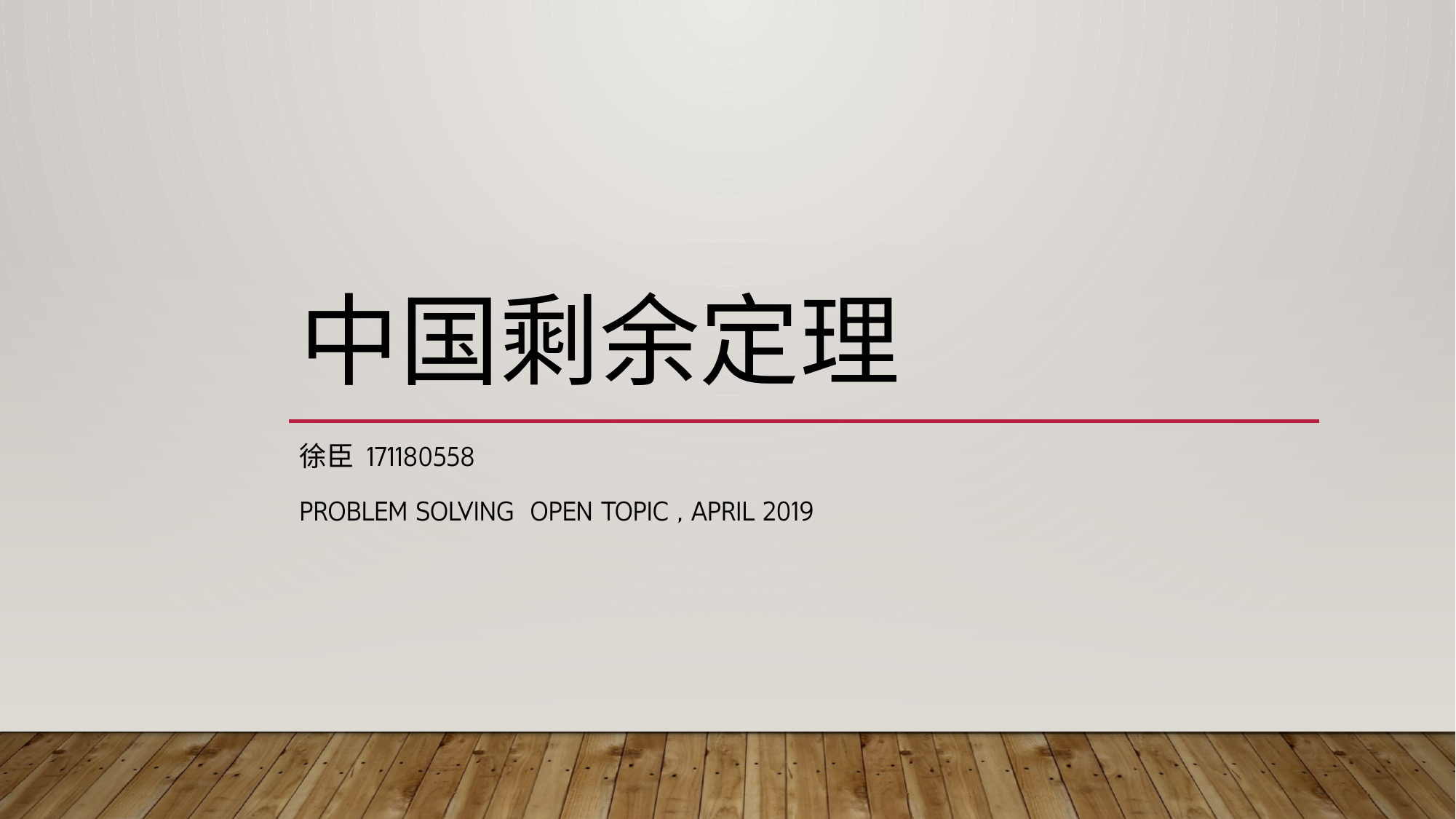

# 中国剩余定理
徐臣 171180558
Problem Solving  Open topic , April 2019